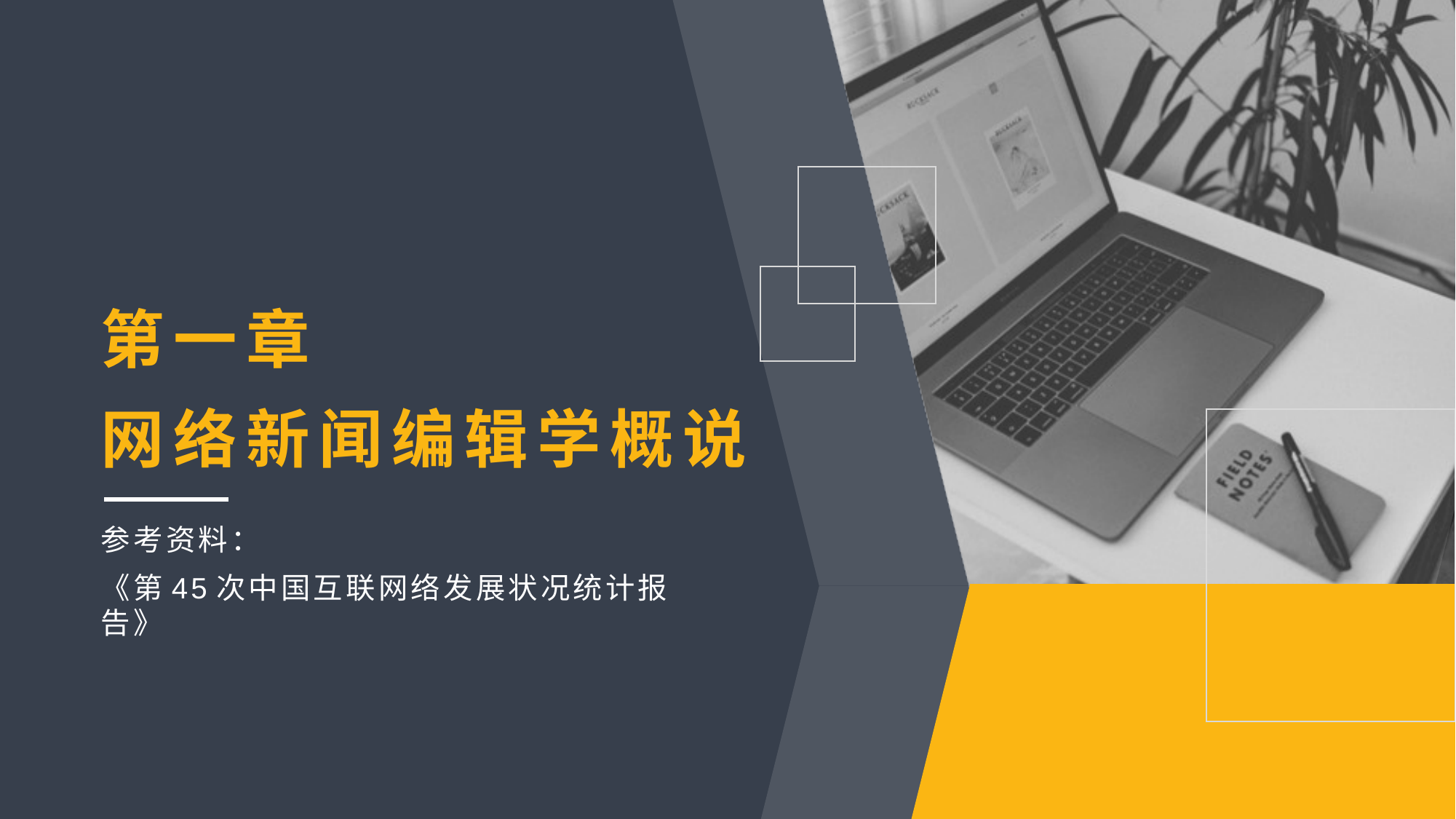

# 第一章 网络新闻编辑学概说
参考资料：
《第45次中国互联网络发展状况统计报告》